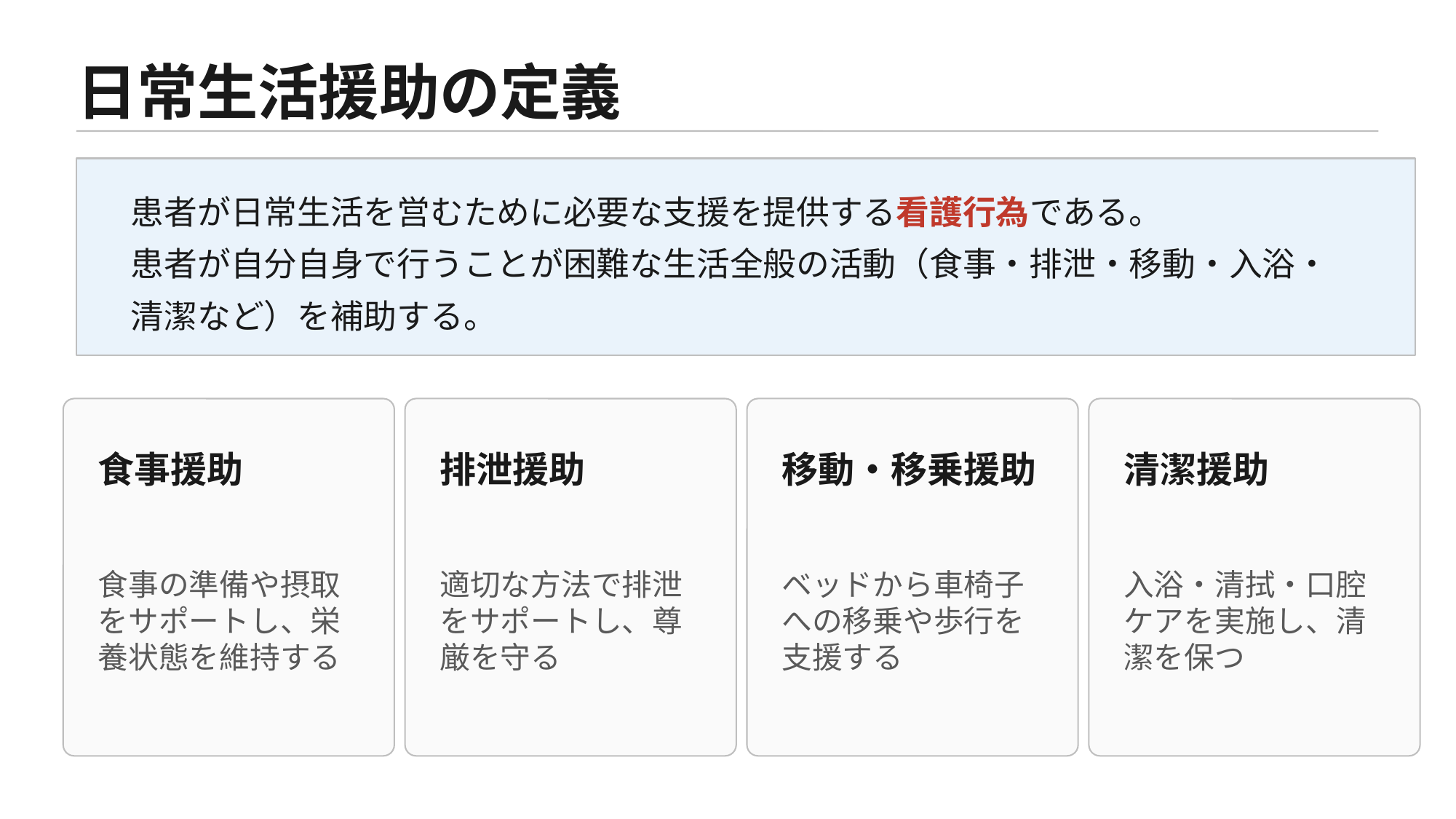

日常生活援助の定義

患者が日常生活を営むために必要な支援を提供する看護行為である。
患者が自分自身で行うことが困難な生活全般の活動（食事・排泄・移動・入浴・清潔など）を補助する。

食事援助
排泄援助
移動・移乗援助
清潔援助
食事の準備や摂取をサポートし、栄養状態を維持する
適切な方法で排泄をサポートし、尊厳を守る
ベッドから車椅子への移乗や歩行を支援する
入浴・清拭・口腔ケアを実施し、清潔を保つ